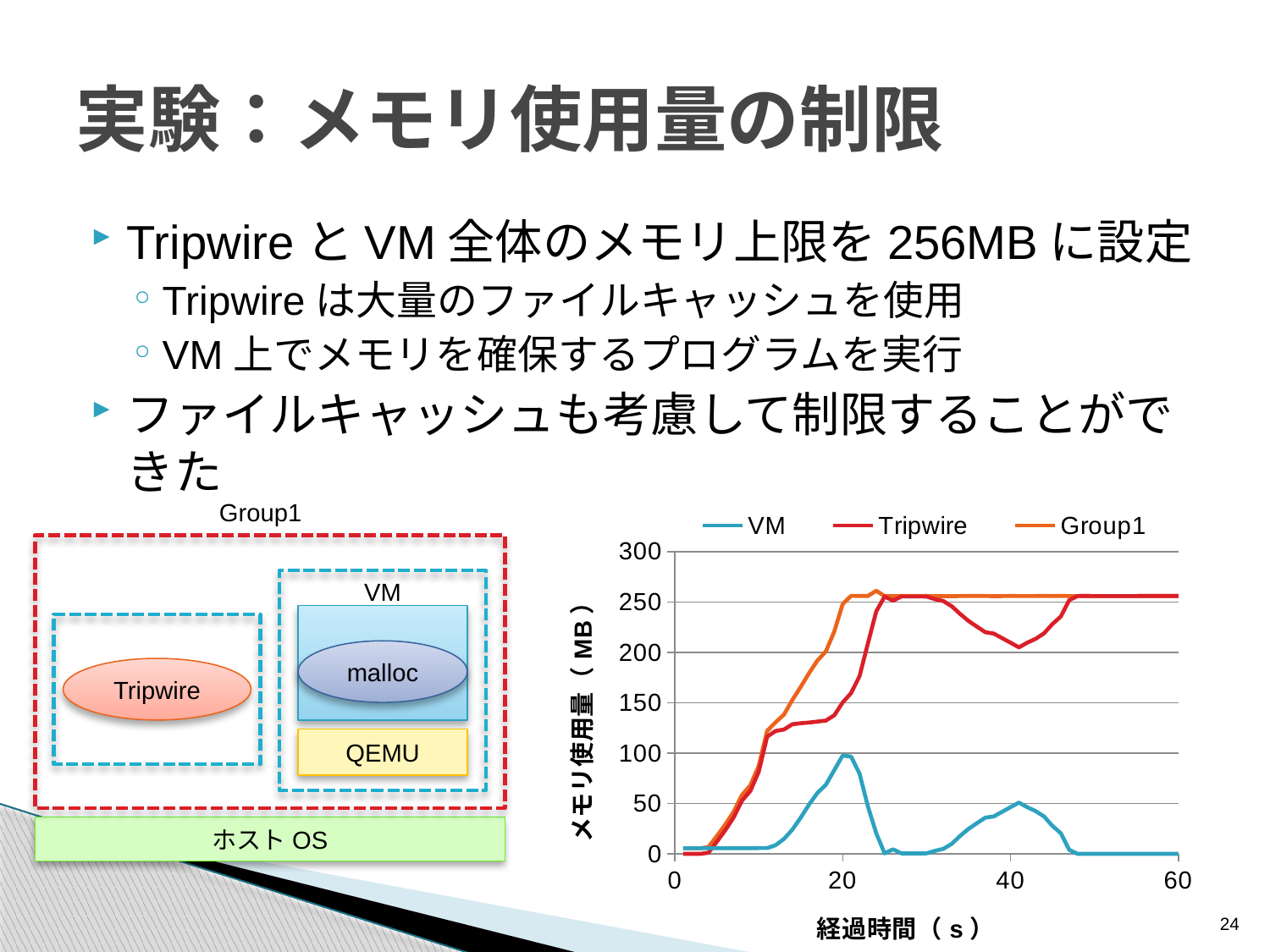

# 実験：メモリ使用量の制限
TripwireとVM全体のメモリ上限を256MBに設定
Tripwireは大量のファイルキャッシュを使用
VM上でメモリを確保するプログラムを実行
ファイルキャッシュも考慮して制限することができた

### Chart

| Category | VM | Tripwire | Group1 |
|---|---|---|---|
Group1

VM

malloc
Tripwire
QEMU
ホストOS
24